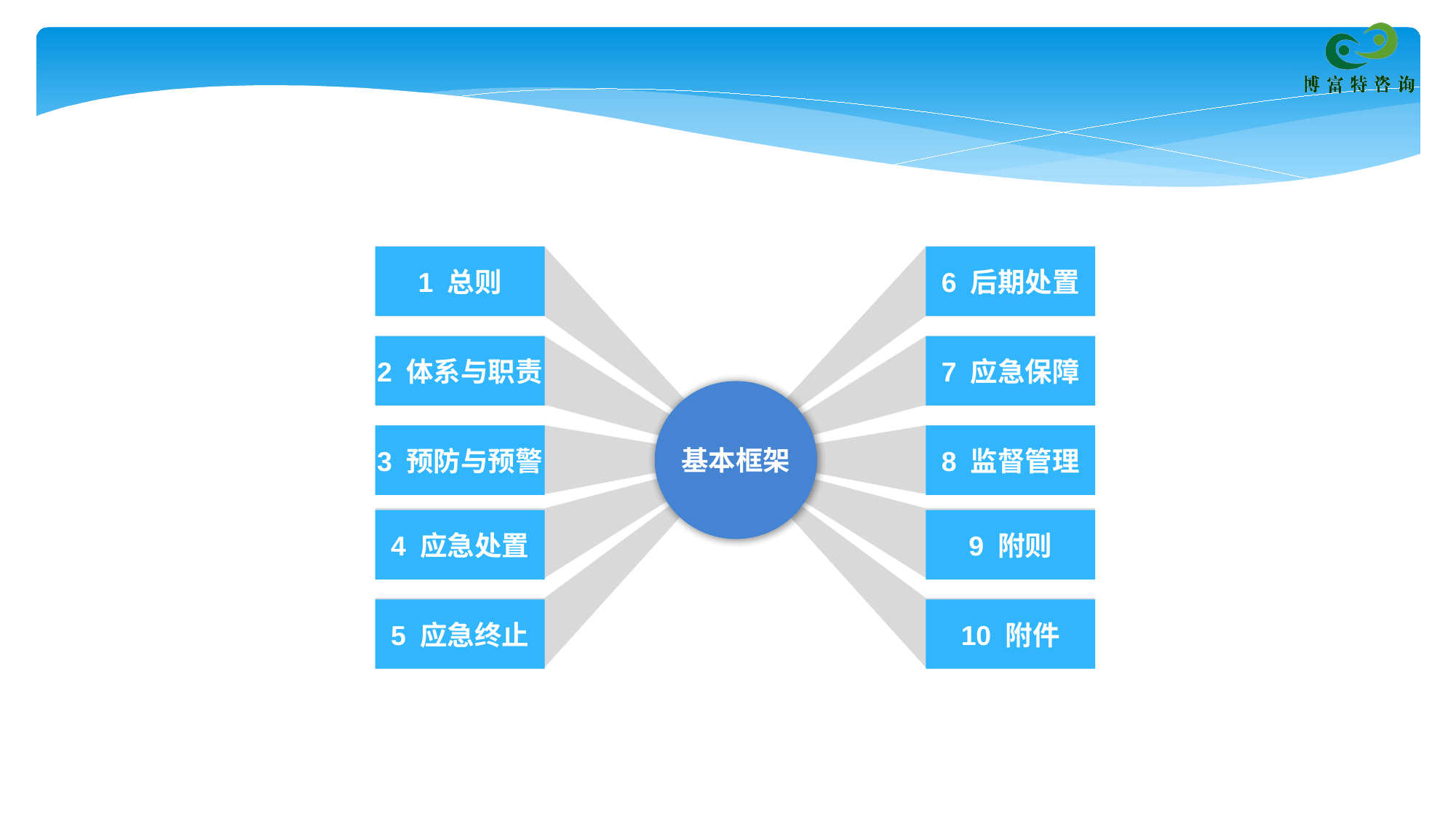

1 总则
6 后期处置

2 体系与职责
7 应急保障
基本框架

3 预防与预警
8 监督管理

4 应急处置
9 附则
5 应急终止
10 附件